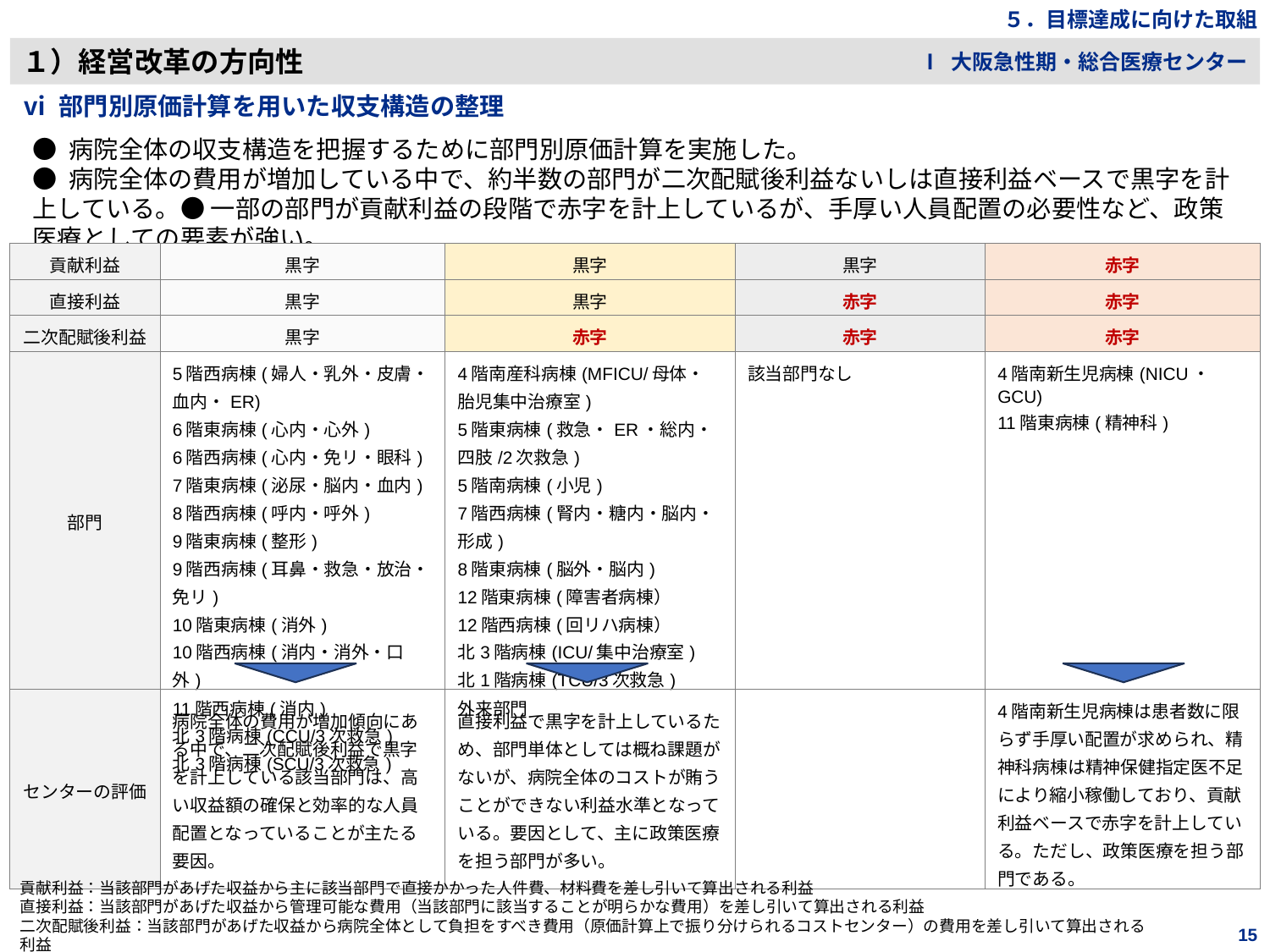

５．目標達成に向けた取組
１）経営改革の方向性
Ⅰ 大阪急性期・総合医療センター
ⅵ 部門別原価計算を用いた収支構造の整理
● 病院全体の収支構造を把握するために部門別原価計算を実施した。
● 病院全体の費用が増加している中で、約半数の部門が二次配賦後利益ないしは直接利益ベースで黒字を計上している。● 一部の部門が貢献利益の段階で赤字を計上しているが、手厚い人員配置の必要性など、政策医療としての要素が強い。
| 貢献利益 | 黒字 | 黒字 | 黒字 | 赤字 |
| --- | --- | --- | --- | --- |
| 直接利益 | 黒字 | 黒字 | 赤字 | 赤字 |
| 二次配賦後利益 | 黒字 | 赤字 | 赤字 | 赤字 |
| 部門 | 5階西病棟(婦人・乳外・皮膚・血内・ER) 6階東病棟(心内・心外) 6階西病棟(心内・免リ・眼科) 7階東病棟(泌尿・脳内・血内) 8階西病棟(呼内・呼外) 9階東病棟(整形) 9階西病棟(耳鼻・救急・放治・免リ) 10階東病棟(消外) 10階西病棟(消内・消外・口外) 11階西病棟(消内) 北3階病棟(CCU/3次救急) 北3階病棟(SCU/3次救急) | 4階南産科病棟(MFICU/母体・胎児集中治療室) 5階東病棟(救急・ER・総内・四肢/2次救急) 5階南病棟(小児) 7階西病棟(腎内・糖内・脳内・形成) 8階東病棟(脳外・脳内) 12階東病棟(障害者病棟） 12階西病棟(回リハ病棟） 北3階病棟(ICU/集中治療室) 北1階病棟(TCU/3次救急) 外来部門 | 該当部門なし | 4階南新生児病棟(NICU・GCU) 11階東病棟(精神科) |
| センターの評価 | 病院全体の費用が増加傾向にある中で、二次配賦後利益で黒字を計上している該当部門は、高い収益額の確保と効率的な人員配置となっていることが主たる要因。 | 直接利益で黒字を計上しているため、部門単体としては概ね課題がないが、病院全体のコストが賄うことができない利益水準となっている。要因として、主に政策医療を担う部門が多い。 |  | 4階南新生児病棟は患者数に限らず手厚い配置が求められ、精神科病棟は精神保健指定医不足により縮小稼働しており、貢献利益ベースで赤字を計上している。ただし、政策医療を担う部門である。 |

貢献利益：当該部門があげた収益から主に該当部門で直接かかった人件費、材料費を差し引いて算出される利益
直接利益：当該部門があげた収益から管理可能な費用（当該部門に該当することが明らかな費用）を差し引いて算出される利益
二次配賦後利益：当該部門があげた収益から病院全体として負担をすべき費用（原価計算上で振り分けられるコストセンター）の費用を差し引いて算出される利益
15